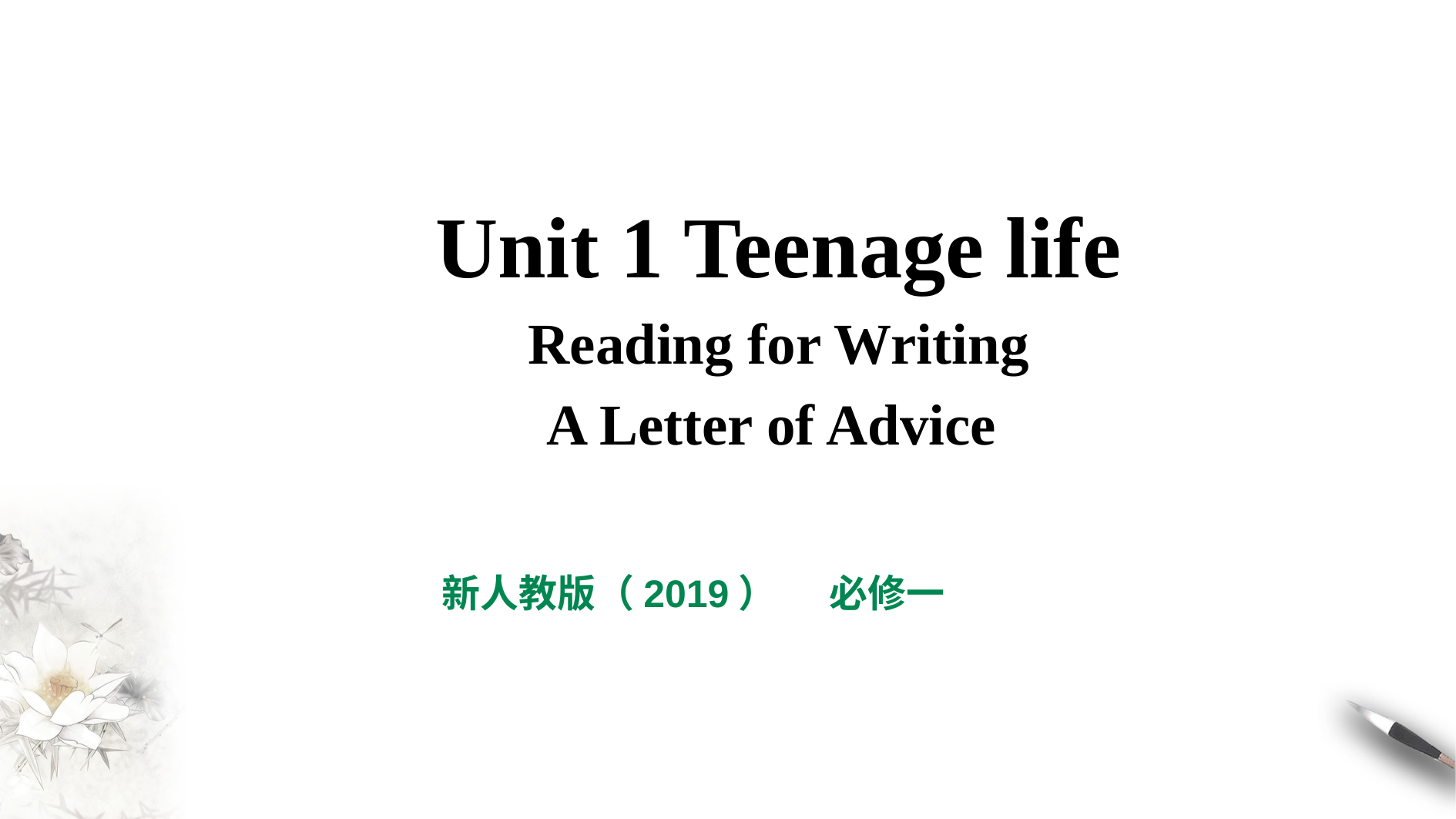

Unit 1 Teenage life
Reading for Writing
A Letter of Advice

新人教版（2019）      必修一